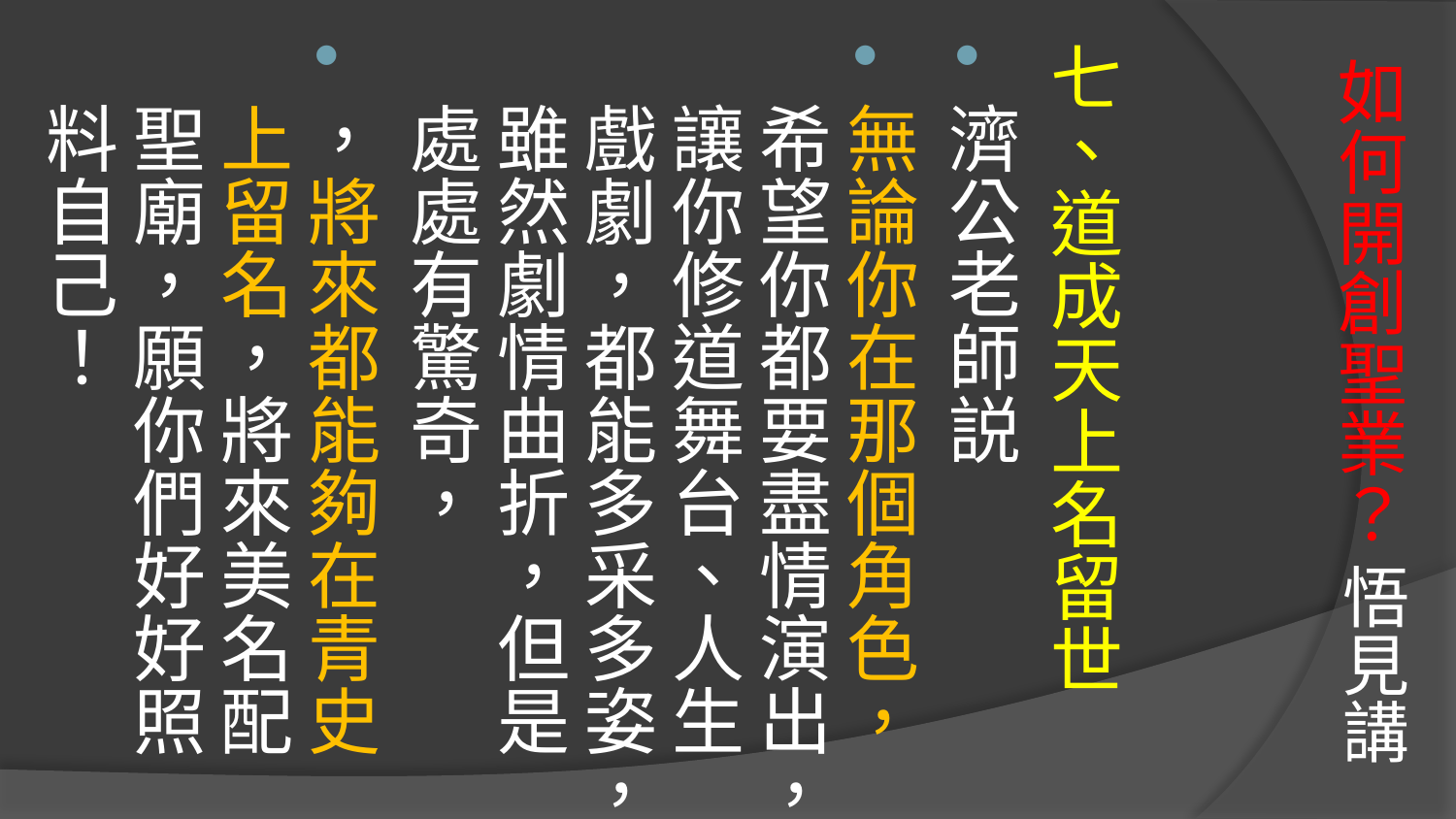

七、道成天上名留世
濟公老師説
無論你在那個角色，希望你都要盡情演出，讓你修道舞台、人生戲劇，都能多采多姿，雖然劇情曲折，但是處處有驚奇，
，將來都能夠在青史上留名，將來美名配聖廟，願你們好好照料自己！﻿
# 如何開創聖業？ 悟見講